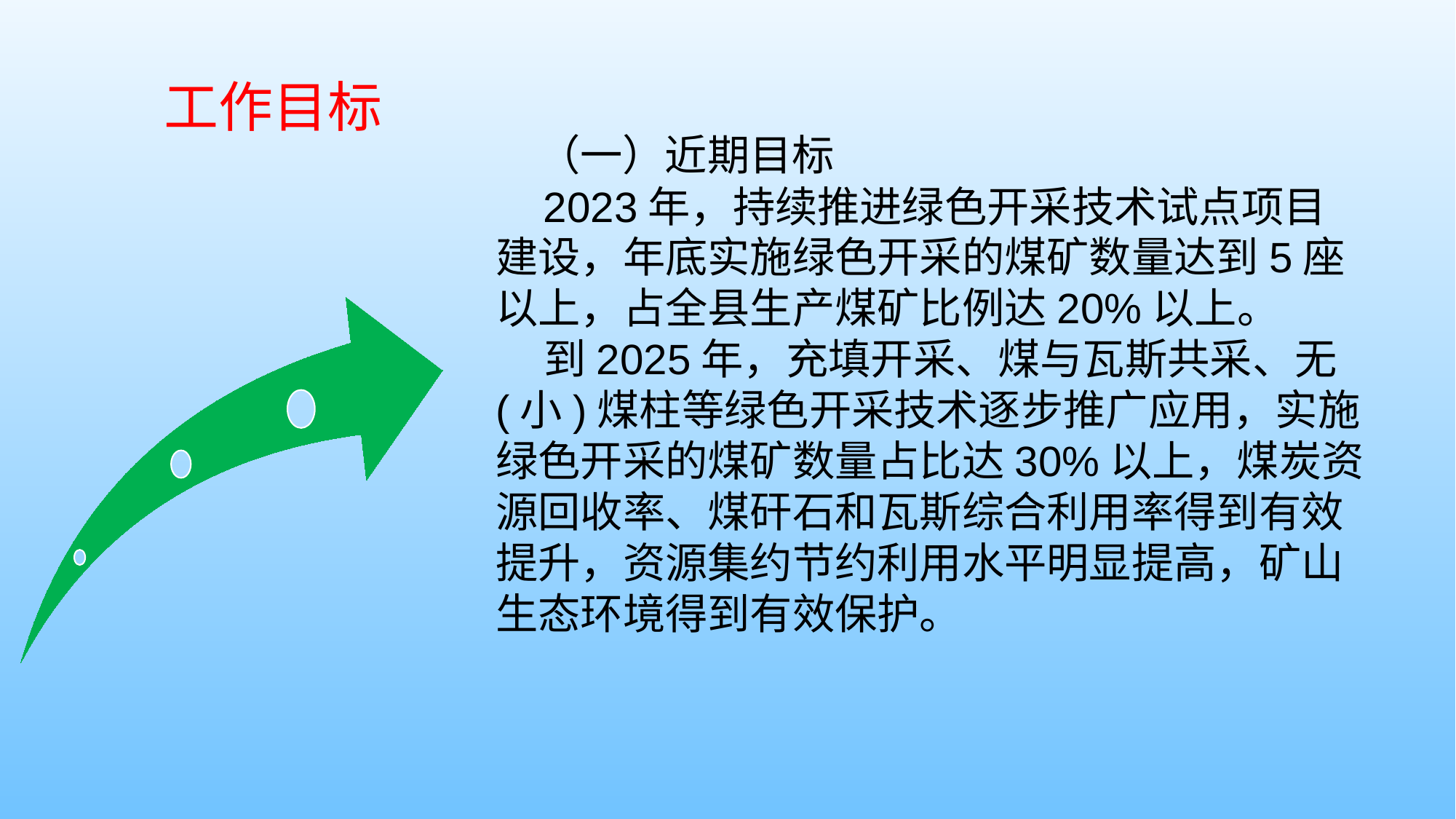

工作目标

          （一）近期目标
    2023年，持续推进绿色开采技术试点项目建设，年底实施绿色开采的煤矿数量达到5座以上，占全县生产煤矿比例达20%以上。
    到2025年，充填开采、煤与瓦斯共采、无(小)煤柱等绿色开采技术逐步推广应用，实施绿色开采的煤矿数量占比达30%以上，煤炭资源回收率、煤矸石和瓦斯综合利用率得到有效提升，资源集约节约利用水平明显提高，矿山生态环境得到有效保护。